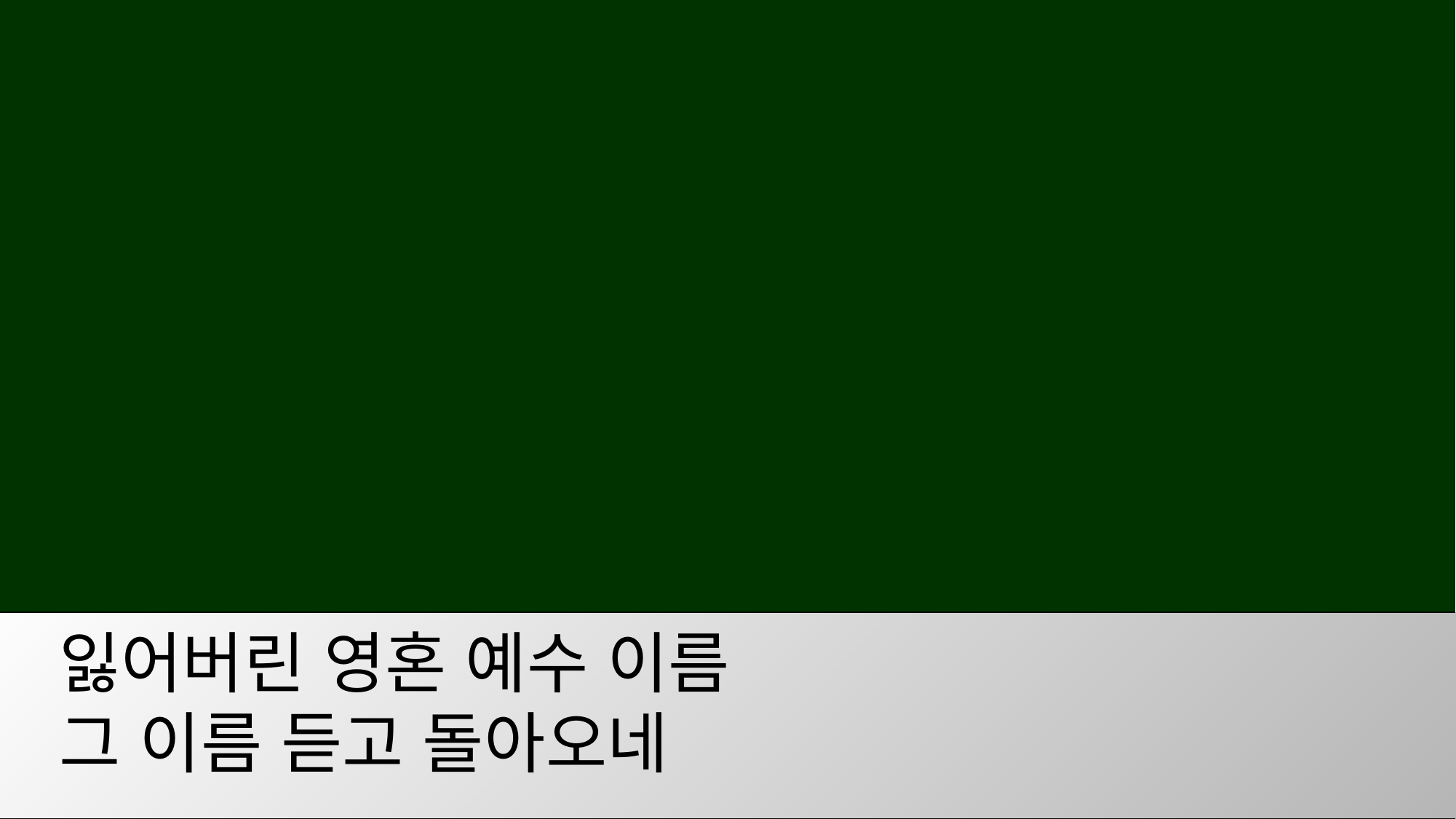

잃어버린 영혼 예수 이름
 그 이름 듣고 돌아오네